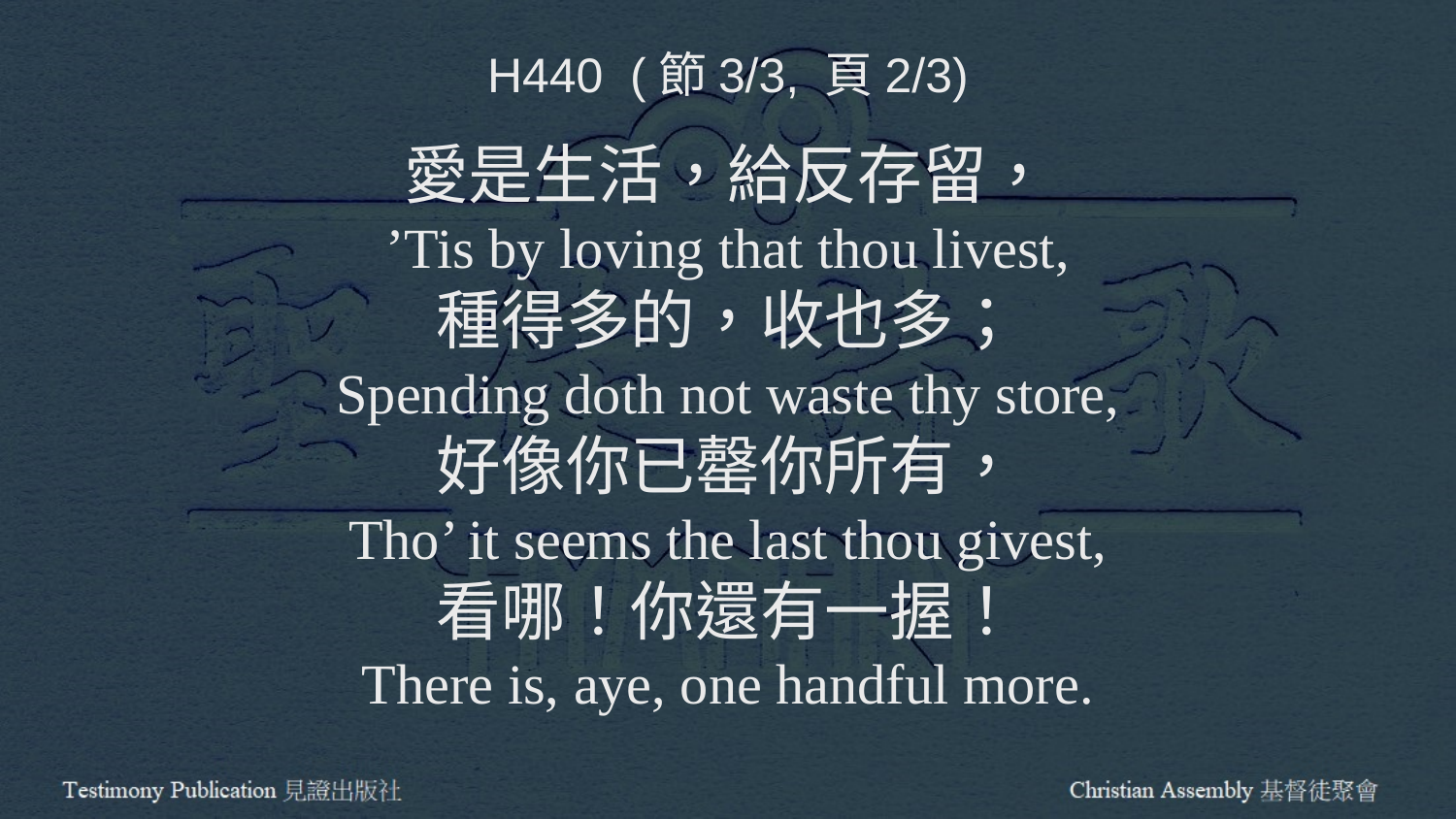

H440  (節3/3, 頁2/3)

愛是生活，給反存留，
’Tis by loving that thou livest,
種得多的，收也多；
Spending doth not waste thy store,
好像你已罄你所有，
Tho’ it seems the last thou givest,
看哪！你還有一握！
There is, aye, one handful more.